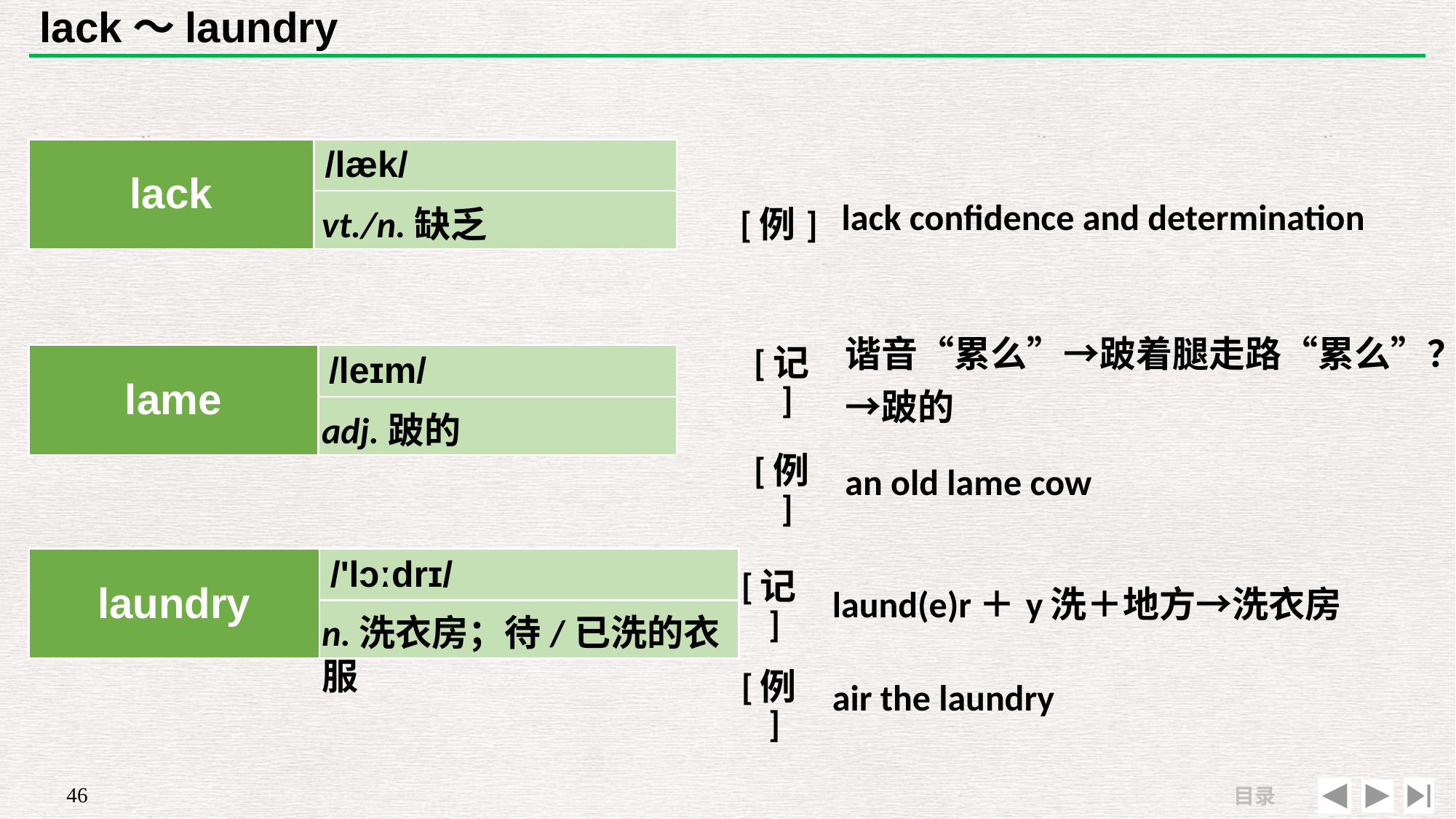

# lack～laundry

| lack | /læk/ |
| --- | --- |
|  |  |
|  |  |
| --- | --- |
| [例] | lack confidence and determination |
vt./n.缺乏
| [记] | 谐音“累么”→跛着腿走路“累么”？→跛的 |
| --- | --- |
| [例] | an old lame cow |
| lame | /leɪm/ |
| --- | --- |
|  |  |
adj.跛的
| laundry | /'lɔːdrɪ/ |
| --- | --- |
|  |  |
| [记] | laund(e)r＋y洗＋地方→洗衣房 |
| --- | --- |
| [例] | air the laundry |
n.洗衣房；待/已洗的衣服